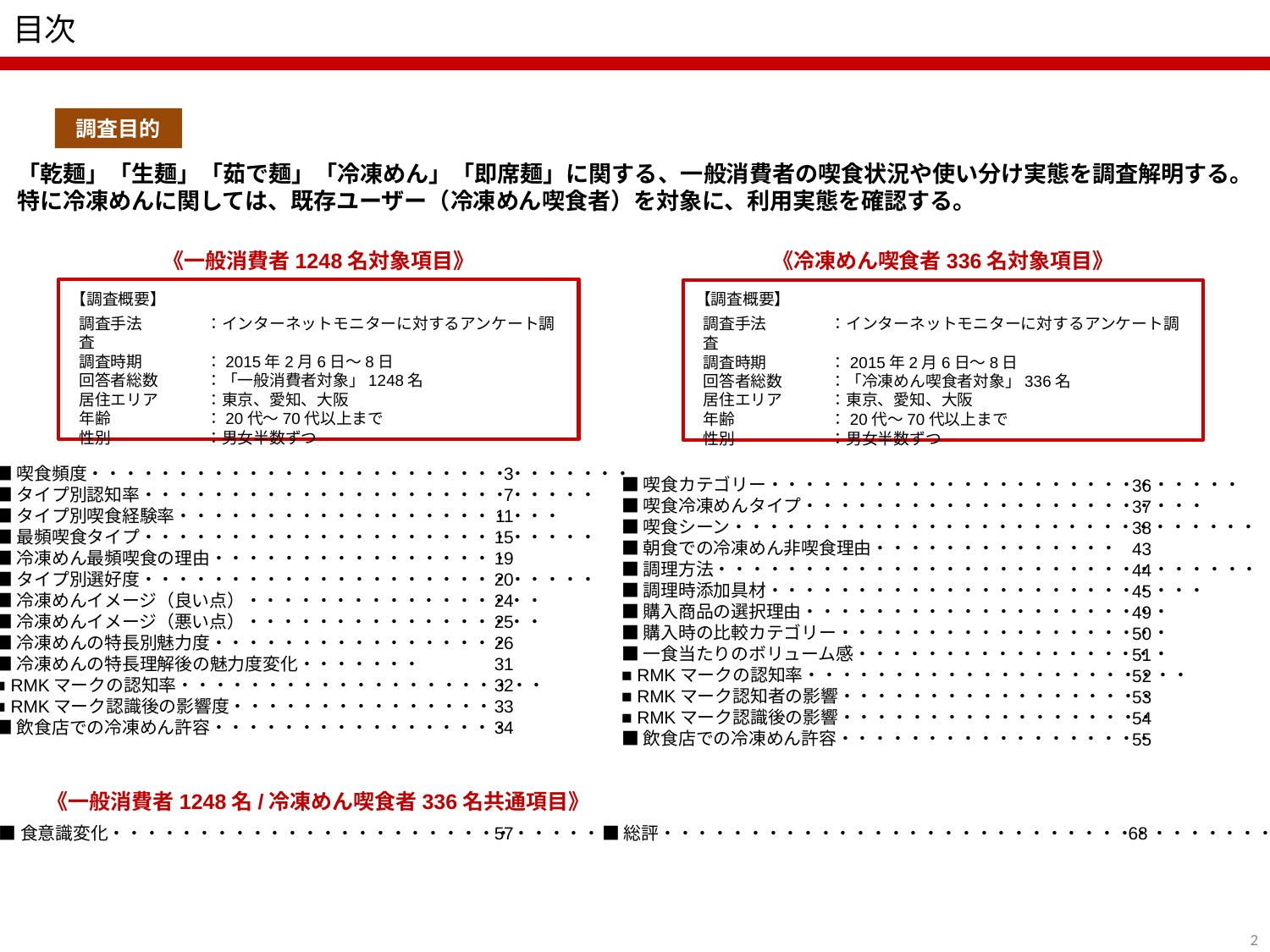

# 目次
調査目的
「乾麺」「生麺」「茹で麺」「冷凍めん」「即席麺」に関する、一般消費者の喫食状況や使い分け実態を調査解明する。
特に冷凍めんに関しては、既存ユーザー（冷凍めん喫食者）を対象に、利用実態を確認する。
《一般消費者1248名対象項目》
《冷凍めん喫食者336名対象項目》

【調査概要】
【調査概要】
調査手法	：インターネットモニターに対するアンケート調査
調査時期	：2015年2月6日～8日
回答者総数	：「一般消費者対象」1248名
居住エリア	：東京、愛知、大阪
年齢	：20代～70代以上まで
性別	：男女半数ずつ
調査手法	：インターネットモニターに対するアンケート調査
調査時期	：2015年2月6日～8日
回答者総数	：「冷凍めん喫食者対象」336名
居住エリア	：東京、愛知、大阪
年齢	：20代～70代以上まで
性別	：男女半数ずつ
■喫食頻度・・・・・・・・・・・・・・・・・・・・・・・・・・・・・・・
■タイプ別認知率・・・・・・・・・・・・・・・・・・・・・・・・・・
■タイプ別喫食経験率・・・・・・・・・・・・・・・・・・・・・・
■最頻喫食タイプ・・・・・・・・・・・・・・・・・・・・・・・・・・
■冷凍めん最頻喫食の理由・・・・・・・・・・・・・・・・・
■タイプ別選好度・・・・・・・・・・・・・・・・・・・・・・・・・・
■冷凍めんイメージ（良い点）・・・・・・・・・・・・・・・・・
■冷凍めんイメージ（悪い点）・・・・・・・・・・・・・・・・・
■冷凍めんの特長別魅力度・・・・・・・・・・・・・・・・・
■冷凍めんの特長理解後の魅力度変化・・・・・・・
■ RMKマークの認知率・・・・・・・・・・・・・・・・・・・・・
■ RMKマーク認識後の影響度・・・・・・・・・・・・・・・
■飲食店での冷凍めん許容・・・・・・・・・・・・・・・・・
3
7
11
15
19
20
24
25
26
31
32
33
34
■喫食カテゴリー・・・・・・・・・・・・・・・・・・・・・・・・・・・
■喫食冷凍めんタイプ・・・・・・・・・・・・・・・・・・・・・・・
■喫食シーン・・・・・・・・・・・・・・・・・・・・・・・・・・・・・・
■朝食での冷凍めん非喫食理由・・・・・・・・・・・・・・
■調理方法・・・・・・・・・・・・・・・・・・・・・・・・・・・・・・・
■調理時添加具材・・・・・・・・・・・・・・・・・・・・・・・・・
■購入商品の選択理由・・・・・・・・・・・・・・・・・・・・・
■購入時の比較カテゴリー・・・・・・・・・・・・・・・・・・・
■一食当たりのボリューム感・・・・・・・・・・・・・・・・・・
■ RMKマークの認知率・・・・・・・・・・・・・・・・・・・・・・
■ RMKマーク認知者の影響・・・・・・・・・・・・・・・・・・
■ RMKマーク認識後の影響・・・・・・・・・・・・・・・・・・
■飲食店での冷凍めん許容・・・・・・・・・・・・・・・・・・
36
37
38
43
44
45
49
50
51
52
53
54
55
《一般消費者1248名/冷凍めん喫食者336名共通項目》
■食意識変化・・・・・・・・・・・・・・・・・・・・・・・・・・・・
57
■総評・・・・・・・・・・・・・・・・・・・・・・・・・・・・・・・・・・・
68
2